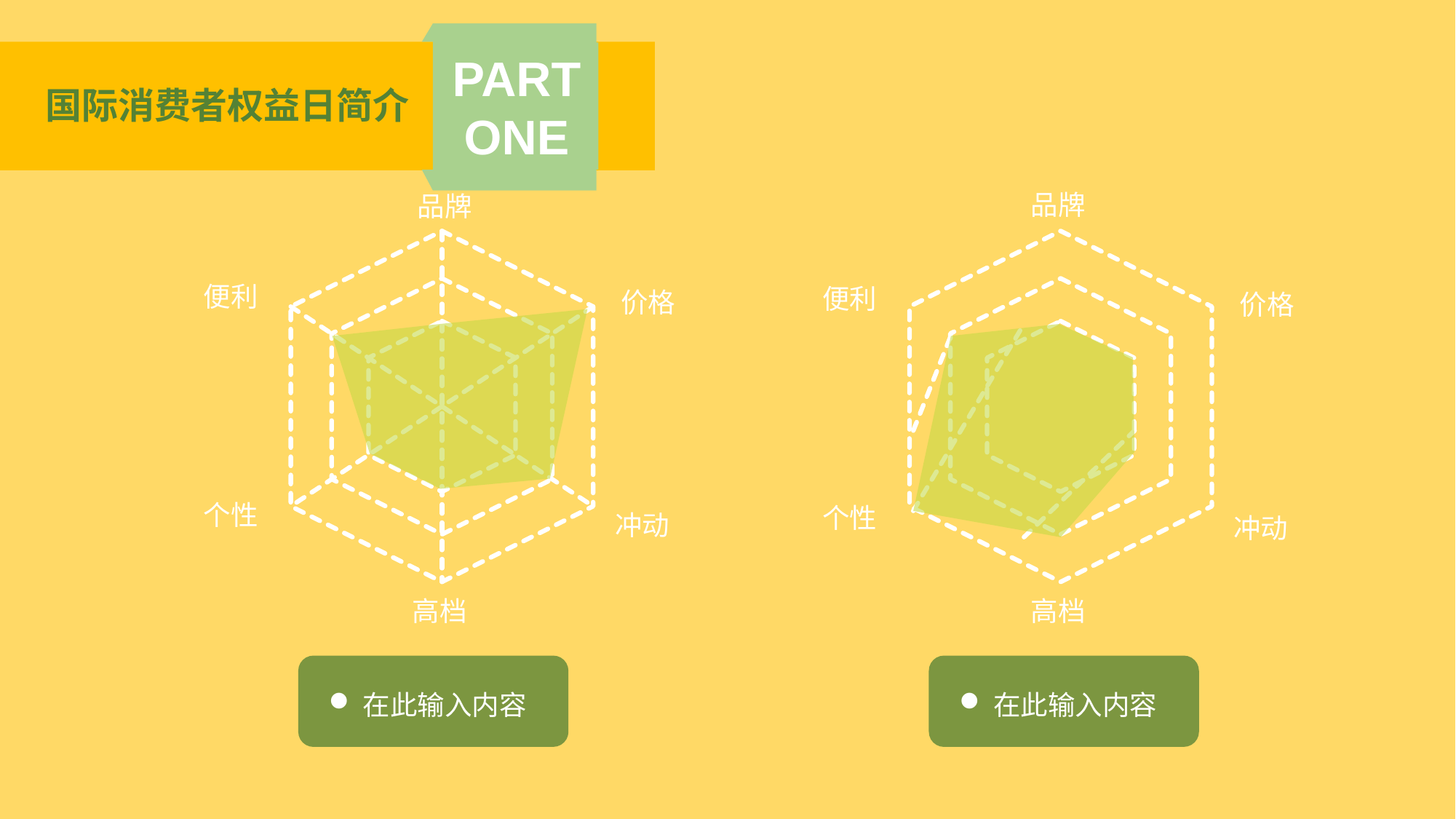

PART ONE

国际消费者权益日简介
品牌
品牌

便利
便利
价格
价格

个性
个性
冲动
冲动
高档
高档

在此输入内容
在此输入内容